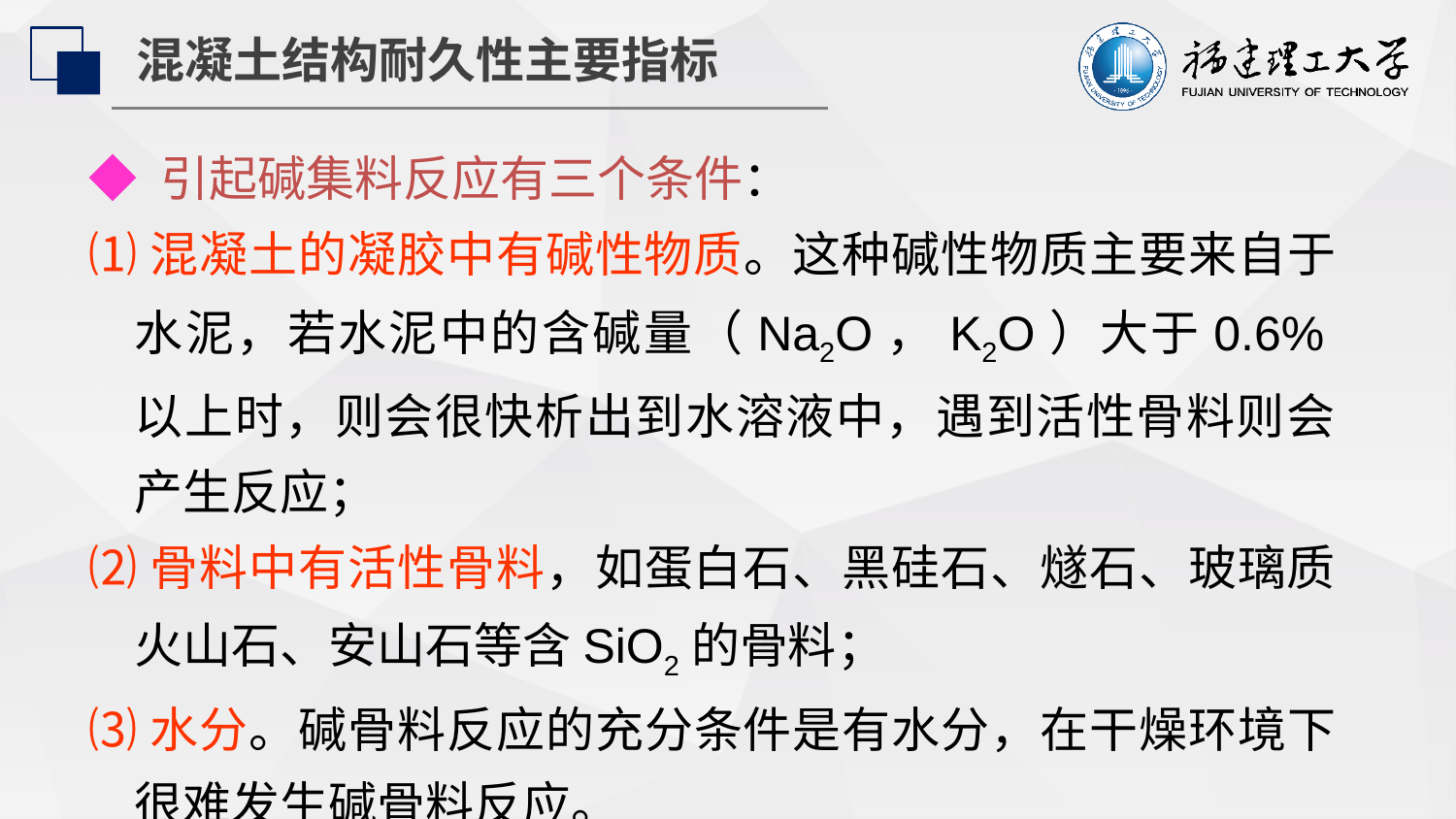

混凝土结构耐久性主要指标
◆ 引起碱集料反应有三个条件：
⑴混凝土的凝胶中有碱性物质。这种碱性物质主要来自于水泥，若水泥中的含碱量（Na2O，K2O）大于0.6%以上时，则会很快析出到水溶液中，遇到活性骨料则会产生反应；
⑵骨料中有活性骨料，如蛋白石、黑硅石、燧石、玻璃质火山石、安山石等含SiO2的骨料；
⑶水分。碱骨料反应的充分条件是有水分，在干燥环境下很难发生碱骨料反应。